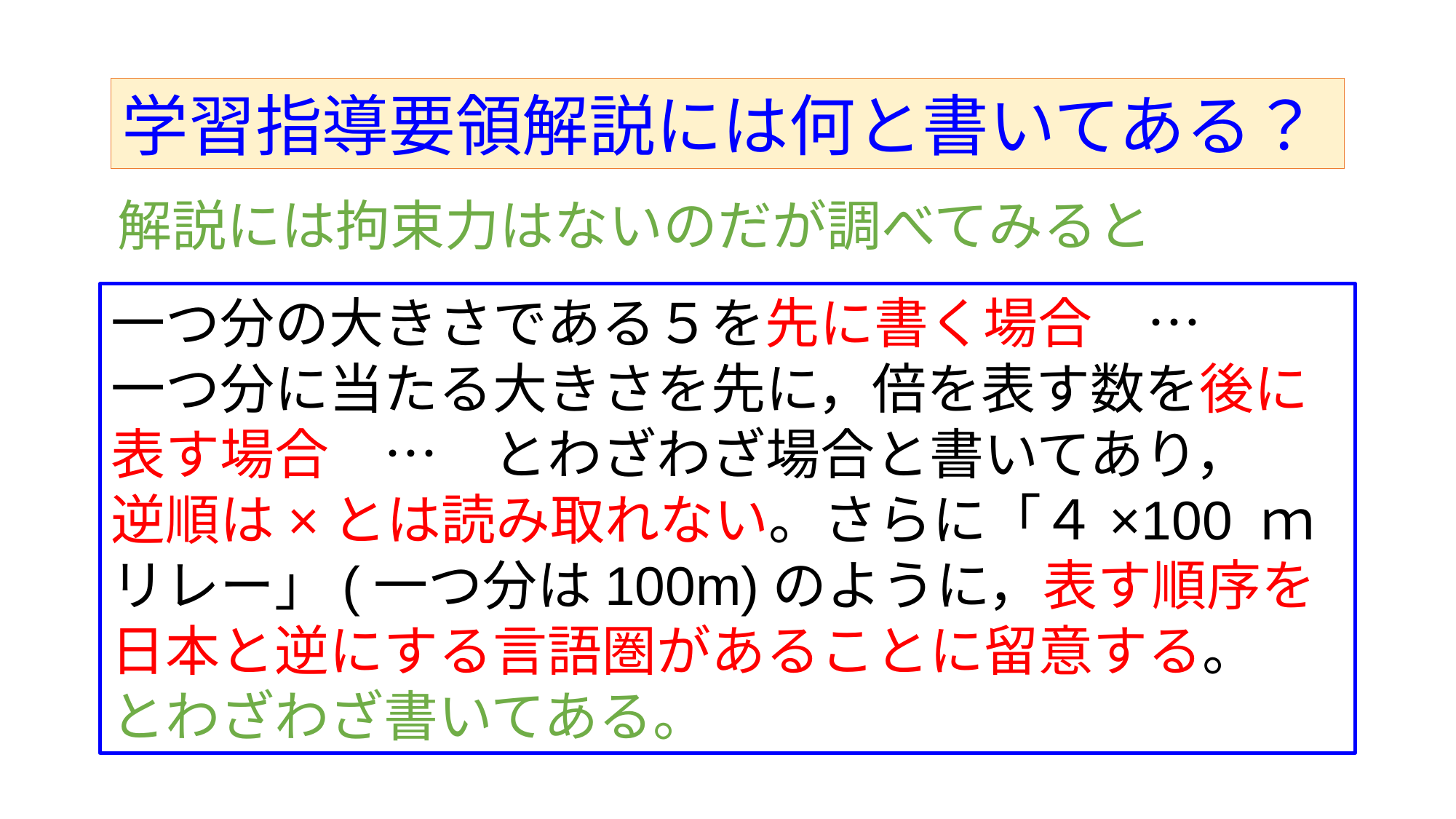

学習指導要領解説には何と書いてある？
解説には拘束力はないのだが調べてみると
一つ分の大きさである５を先に書く場合　…
一つ分に当たる大きさを先に，倍を表す数を後に表す場合　…　とわざわざ場合と書いてあり，
逆順は×とは読み取れない。さらに「４×100 ｍリレー」(一つ分は100m)のように，表す順序を日本と逆にする言語圏があることに留意する。
とわざわざ書いてある。